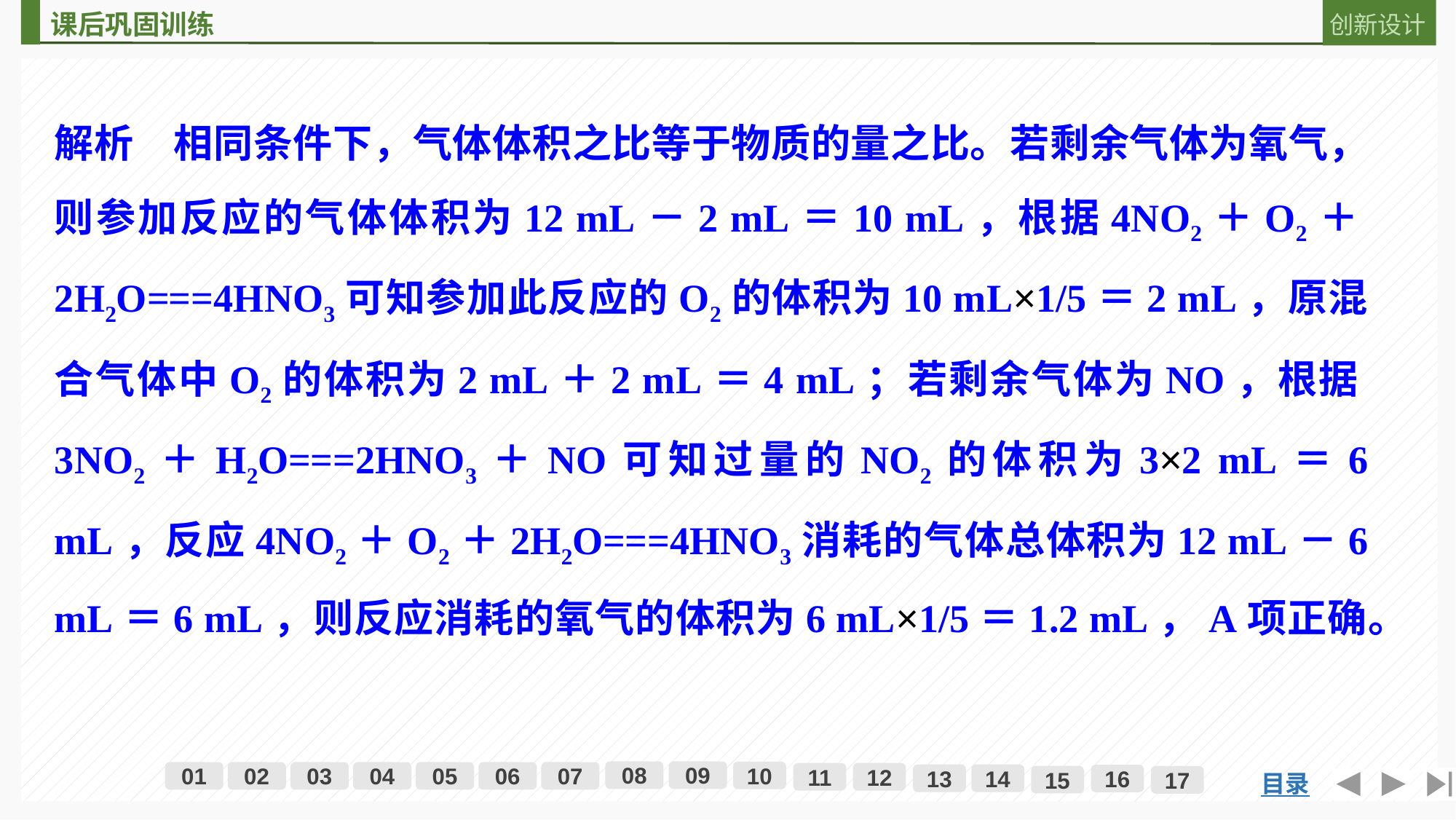

解析　相同条件下，气体体积之比等于物质的量之比。若剩余气体为氧气，则参加反应的气体体积为12 mL－2 mL＝10 mL，根据4NO2＋O2＋2H2O===4HNO3可知参加此反应的O2的体积为10 mL×1/5＝2 mL，原混合气体中O2的体积为2 mL＋2 mL＝4 mL；若剩余气体为NO，根据3NO2＋H2O===2HNO3＋NO可知过量的NO2的体积为3×2 mL＝6 mL，反应4NO2＋O2＋2H2O===4HNO3消耗的气体总体积为12 mL－6 mL＝6 mL，则反应消耗的氧气的体积为6 mL×1/5＝1.2 mL，A项正确。